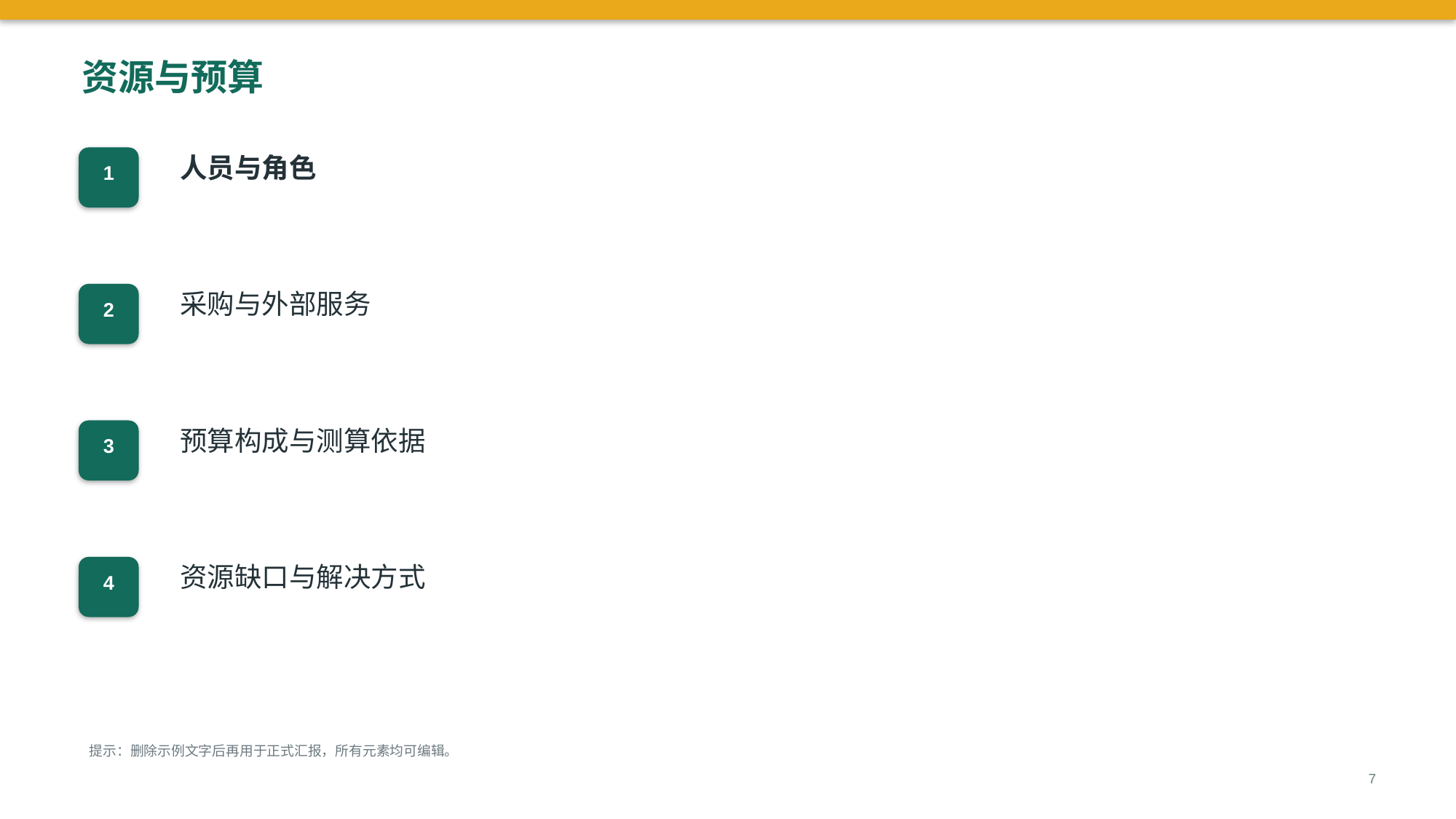

资源与预算
人员与角色

1
采购与外部服务

2
预算构成与测算依据

3
资源缺口与解决方式

4
提示：删除示例文字后再用于正式汇报，所有元素均可编辑。
7